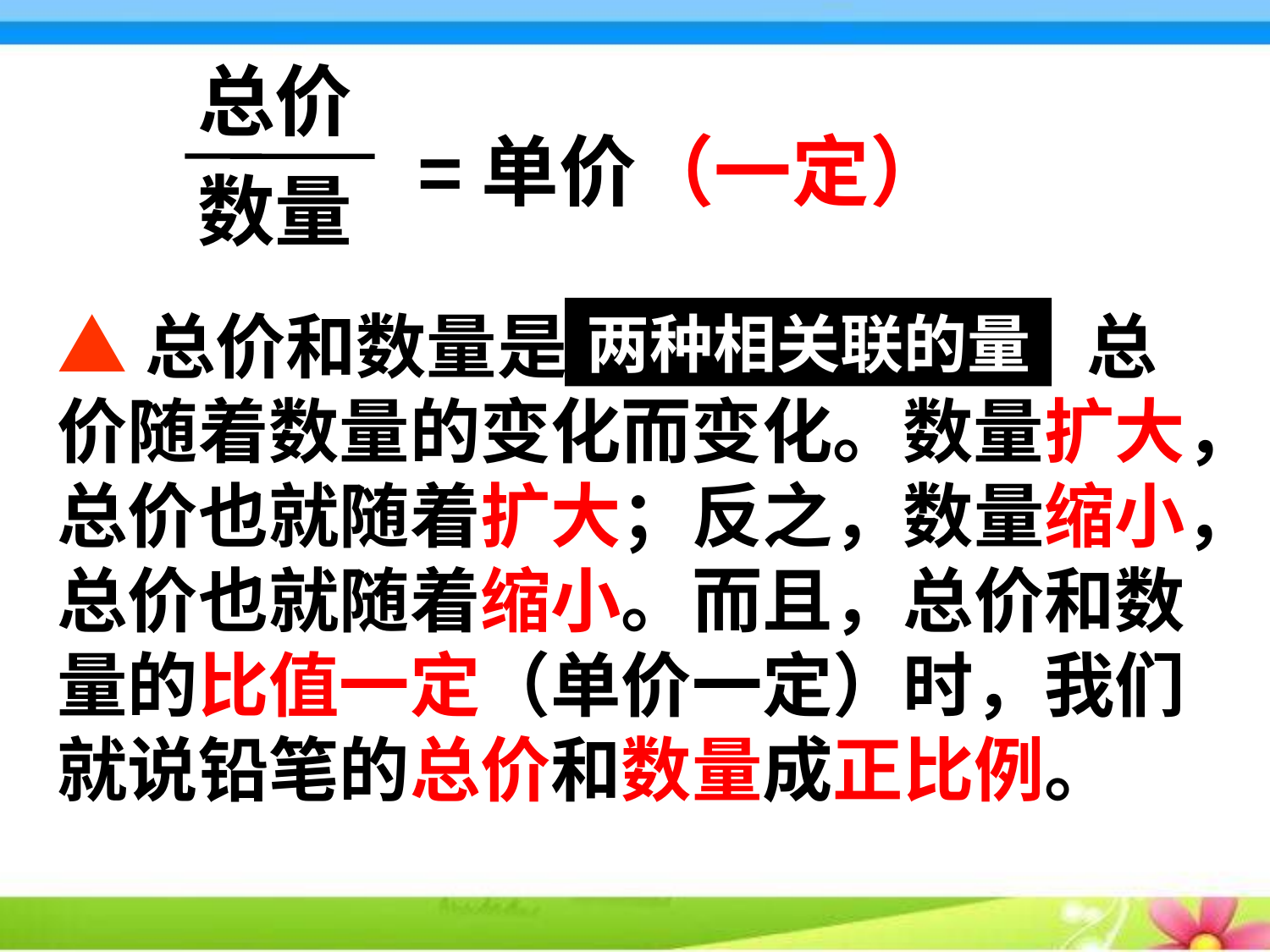

总价
=单价（一定）

数量
▲总价和数量是                            ，总价随着数量的变化而变化。数量扩大，总价也就随着扩大；反之，数量缩小，总价也就随着缩小。而且，总价和数量的比值一定（单价一定）时，我们就说铅笔的总价和数量成正比例。
两种相关联的量